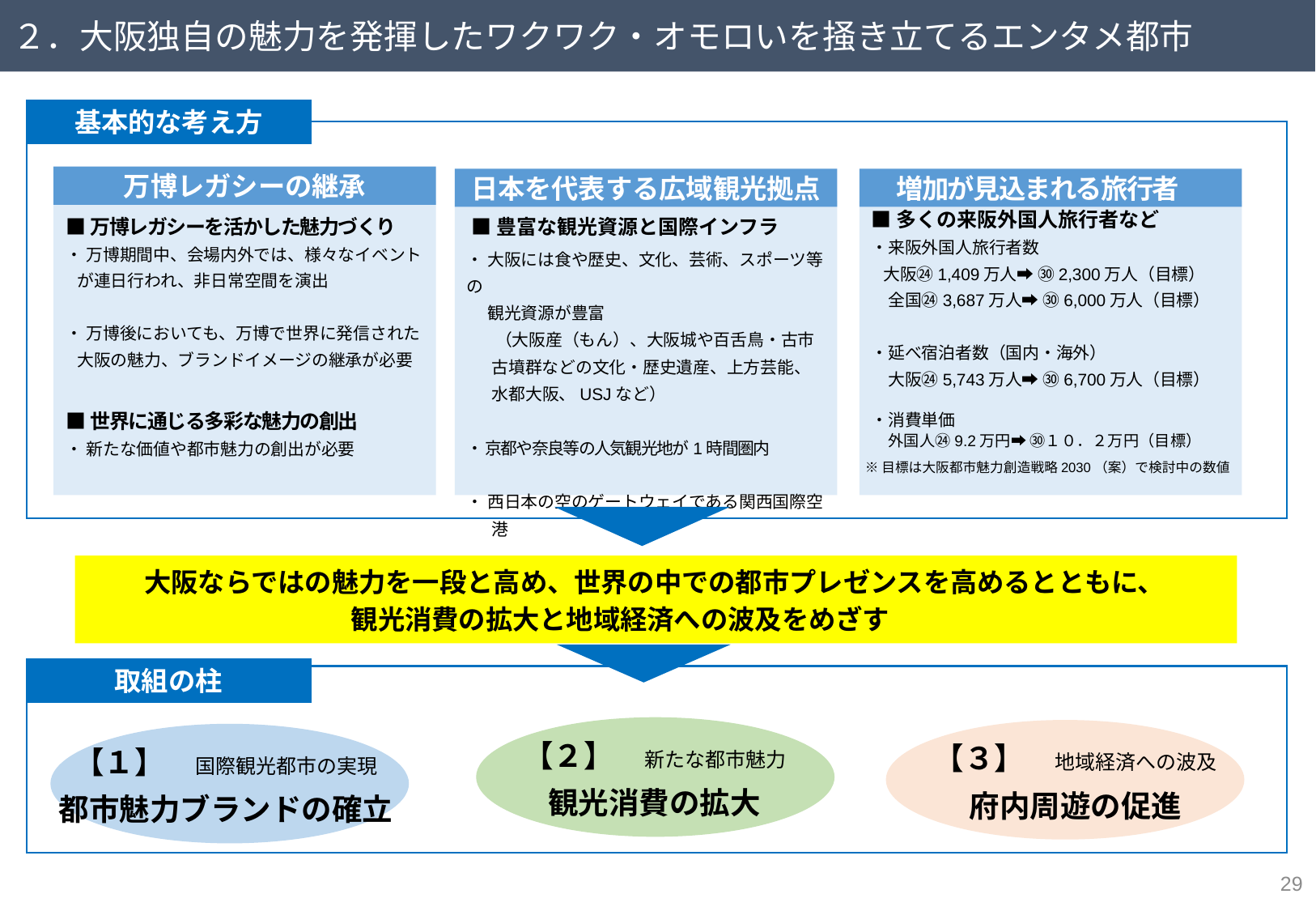

２．大阪独自の魅力を発揮したワクワク・オモロいを掻き立てるエンタメ都市
基本的な考え方

万博レガシーの継承
日本を代表する広域観光拠点
増加が見込まれる旅行者
■万博レガシーを活かした魅力づくり
・ 万博期間中、会場内外では、様々なイベント
  が連日行われ、非日常空間を演出

・ 万博後においても、万博で世界に発信された
  大阪の魅力、ブランドイメージの継承が必要

■世界に通じる多彩な魅力の創出
・ 新たな価値や都市魅力の創出が必要
 ■豊富な観光資源と国際インフラ
・ 大阪には食や歴史、文化、芸術、スポーツ等の
　 観光資源が豊富
  　（大阪産（もん）、大阪城や百舌鳥・古市古墳群などの文化・歴史遺産、上方芸能、水都大阪、USJなど）

・ 京都や奈良等の人気観光地が1時間圏内

・ 西日本の空のゲートウェイである関西国際空港
■多くの来阪外国人旅行者など
・来阪外国人旅行者数
  大阪㉔1,409万人➡ ㉚2,300万人（目標）
　全国㉔3,687万人➡ ㉚6,000万人（目標）

・延べ宿泊者数（国内・海外）
　大阪㉔5,743万人➡ ㉚6,700万人（目標）

・消費単価
　外国人㉔9.2万円➡ ㉚１０．２万円（目標）

※目標は大阪都市魅力創造戦略2030（案）で検討中の数値

大阪ならではの魅力を一段と高め、世界の中での都市プレゼンスを高めるとともに、
観光消費の拡大と地域経済への波及をめざす

取組の柱

【２】　新たな都市魅力
観光消費の拡大

【３】　地域経済への波及
府内周遊の促進

【１】　国際観光都市の実現
都市魅力ブランドの確立
29